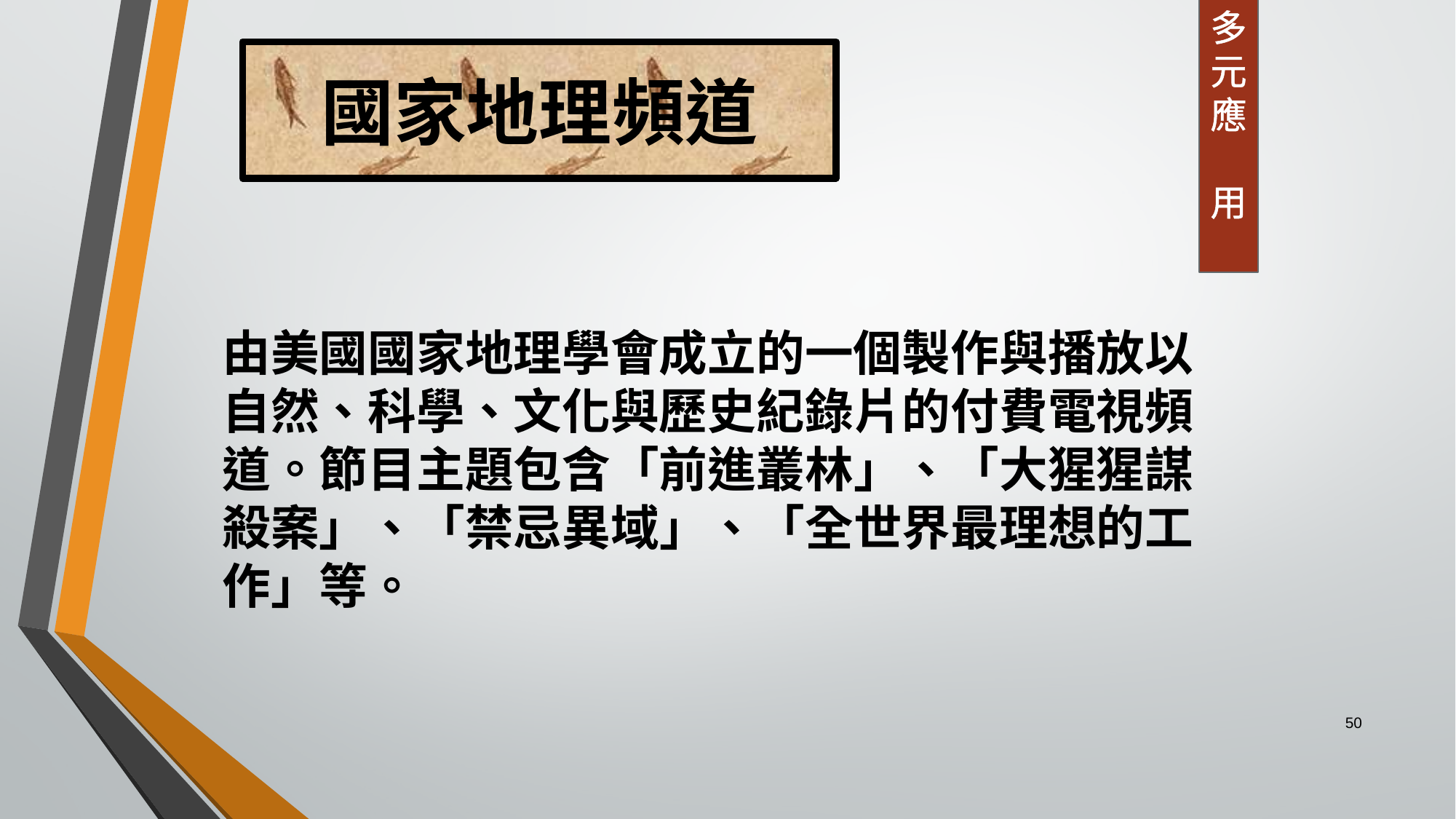

多元應     用
# 國家地理頻道

由美國國家地理學會成立的一個製作與播放以自然、科學、文化與歷史紀錄片的付費電視頻道。節目主題包含「前進叢林」、「大猩猩謀殺案」、「禁忌異域」、「全世界最理想的工作」等。

50